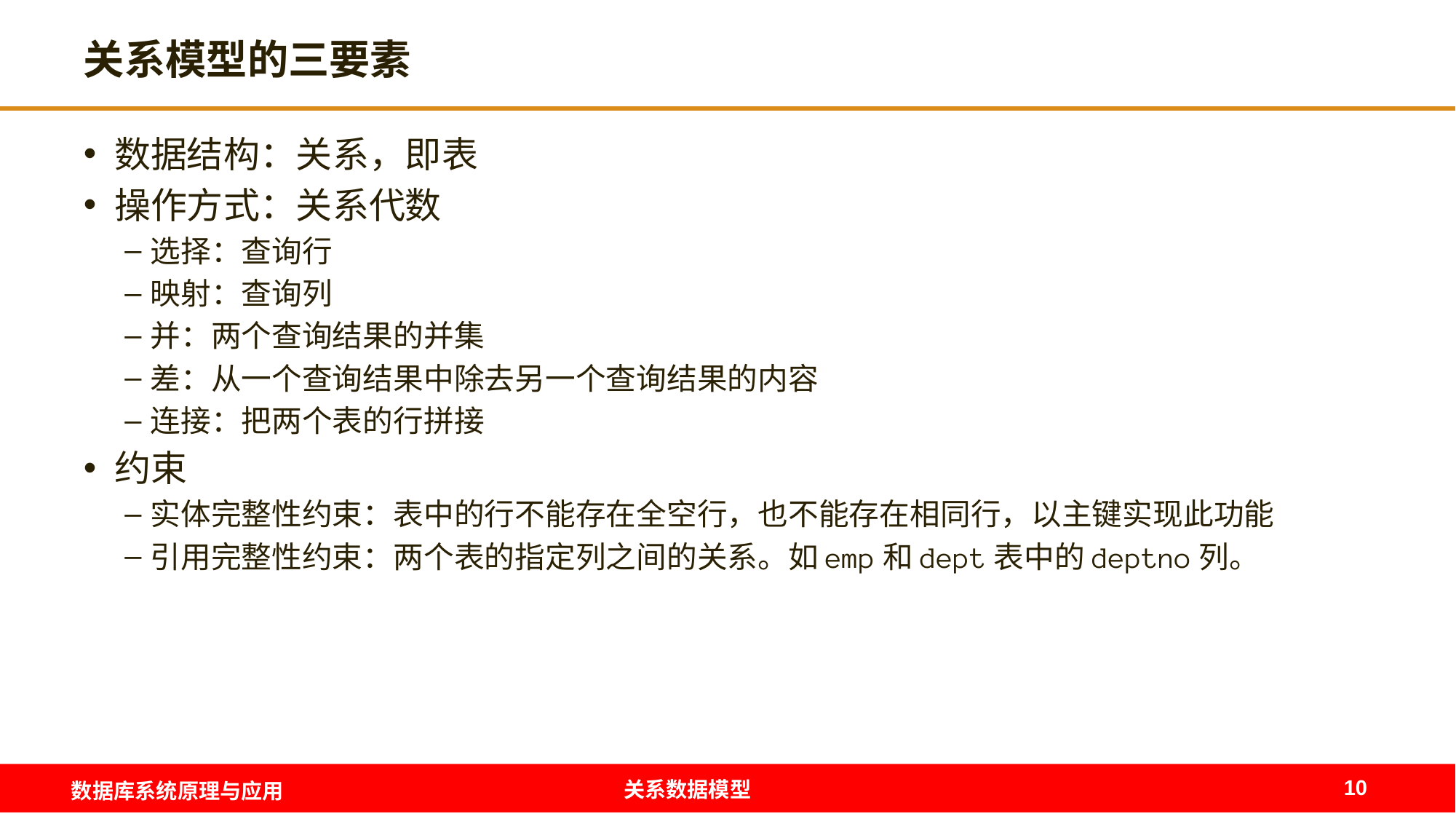

# 关系模型的三要素
数据结构：关系，即表
操作方式：关系代数
选择：查询行
映射：查询列
并：两个查询结果的并集
差：从一个查询结果中除去另一个查询结果的内容
连接：把两个表的行拼接
约束
实体完整性约束：表中的行不能存在全空行，也不能存在相同行，以主键实现此功能
引用完整性约束：两个表的指定列之间的关系。如emp和dept表中的deptno列。